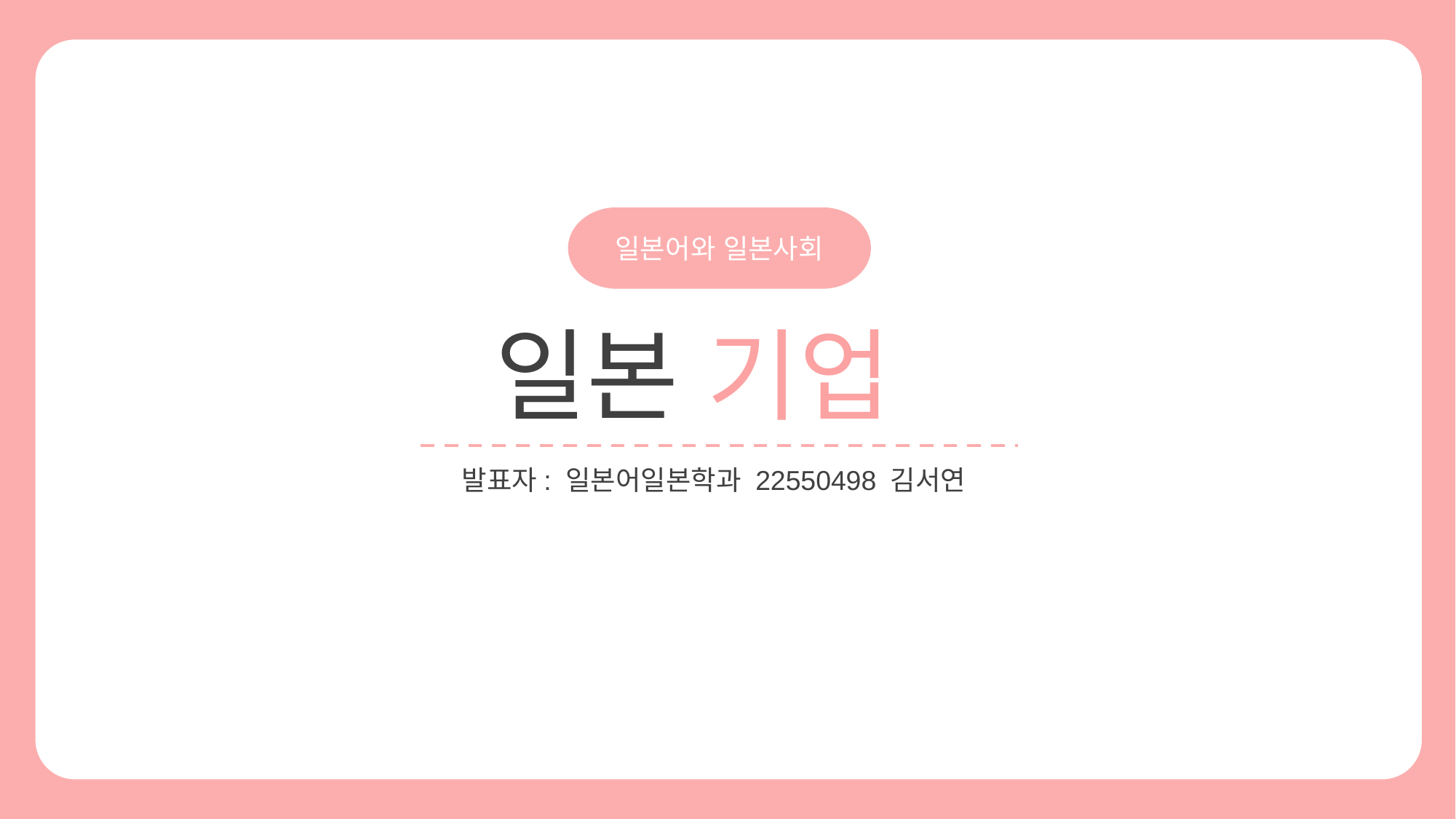

일본어와 일본사회
일본 기업
발표자: 일본어일본학과 22550498 김서연